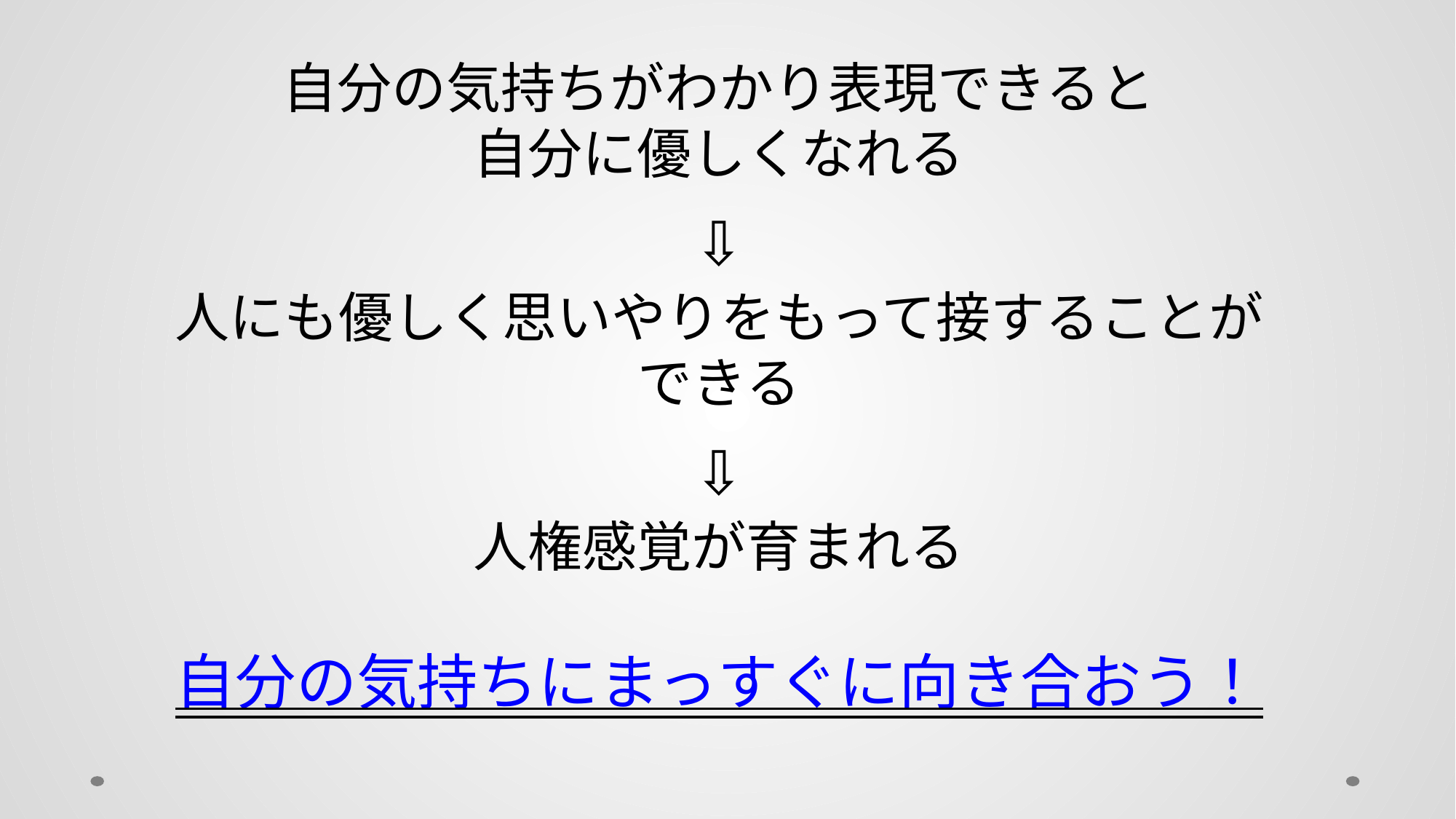

自分の気持ちがわかり表現できると
自分に優しくなれる
⇩
人にも優しく思いやりをもって接することが
できる
⇩
人権感覚が育まれる

自分の気持ちにまっすぐに向き合おう！